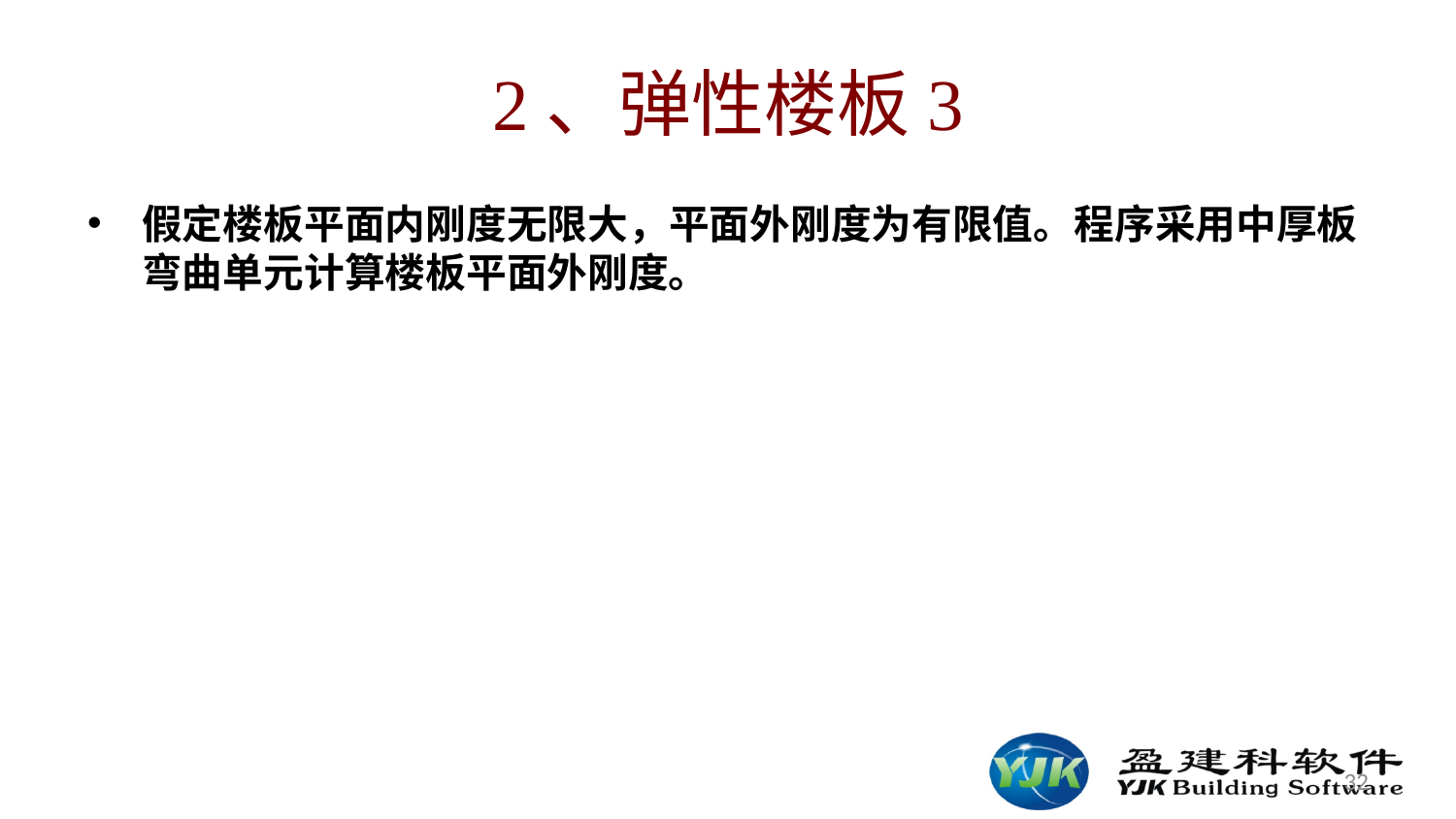

# 2、弹性楼板3
假定楼板平面内刚度无限大，平面外刚度为有限值。程序采用中厚板弯曲单元计算楼板平面外刚度。
32